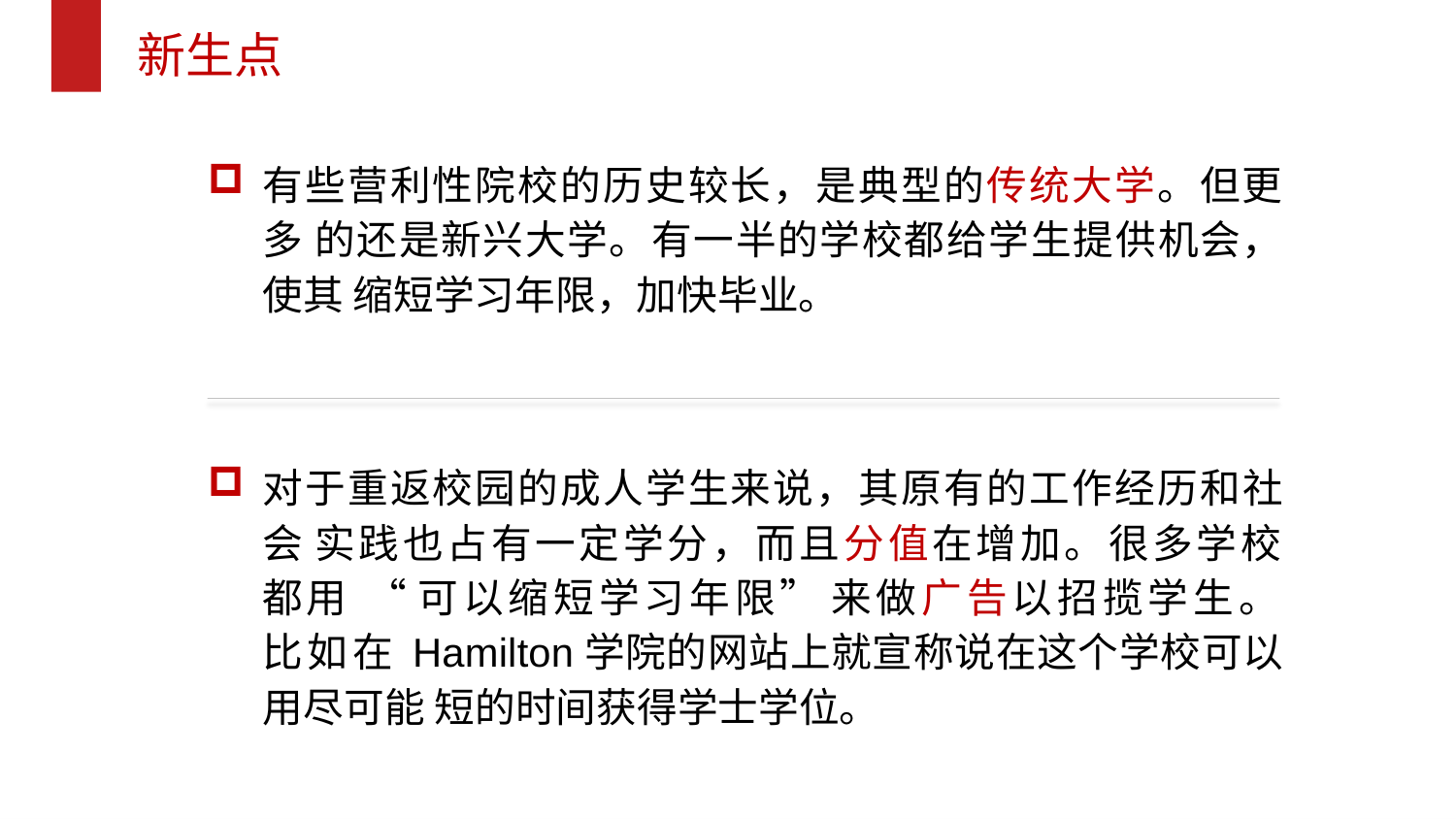

新生点

有些营利性院校的历史较长，是典型的传统大学。但更多 的还是新兴大学。有一半的学校都给学生提供机会，使其 缩短学习年限，加快毕业。

对于重返校园的成人学生来说，其原有的工作经历和社会 实践也占有一定学分，而且分值在增加。很多学校都用  “ 可以缩短学习年限” 来做广告以招揽学生。比如在 Hamilton学院的网站上就宣称说在这个学校可以用尽可能 短的时间获得学士学位。